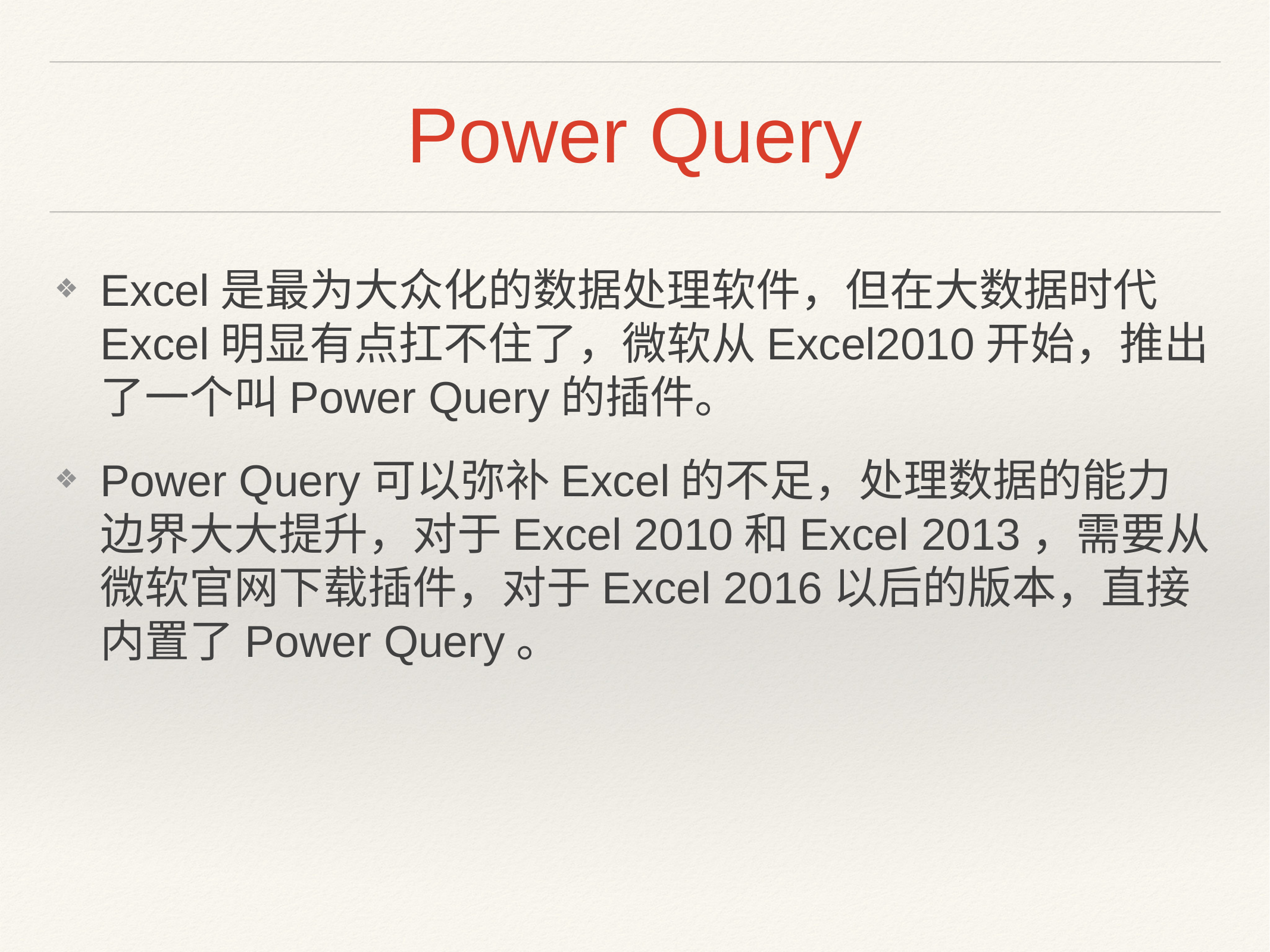

# Power Query
Excel是最为大众化的数据处理软件，但在大数据时代Excel明显有点扛不住了，微软从Excel2010开始，推出了一个叫Power Query的插件。
Power Query可以弥补Excel的不足，处理数据的能力边界大大提升，对于Excel 2010和Excel 2013，需要从微软官网下载插件，对于Excel 2016以后的版本，直接内置了Power Query。